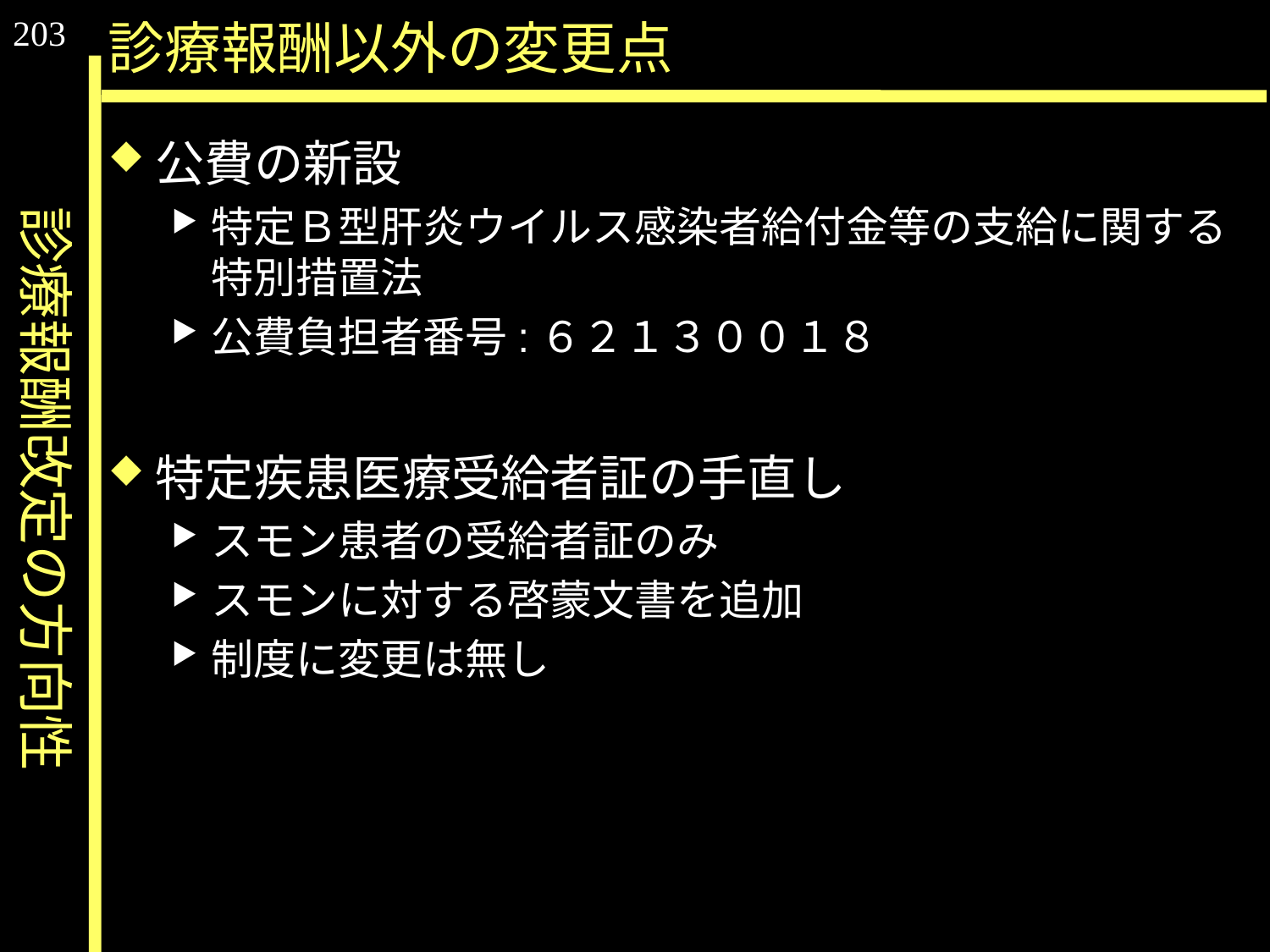

203
# 診療報酬以外の変更点

診療報酬改定の方向性
公費の新設
特定Ｂ型肝炎ウイルス感染者給付金等の支給に関する特別措置法
公費負担者番号:６２１３００１８

特定疾患医療受給者証の手直し
スモン患者の受給者証のみ
スモンに対する啓蒙文書を追加
制度に変更は無し